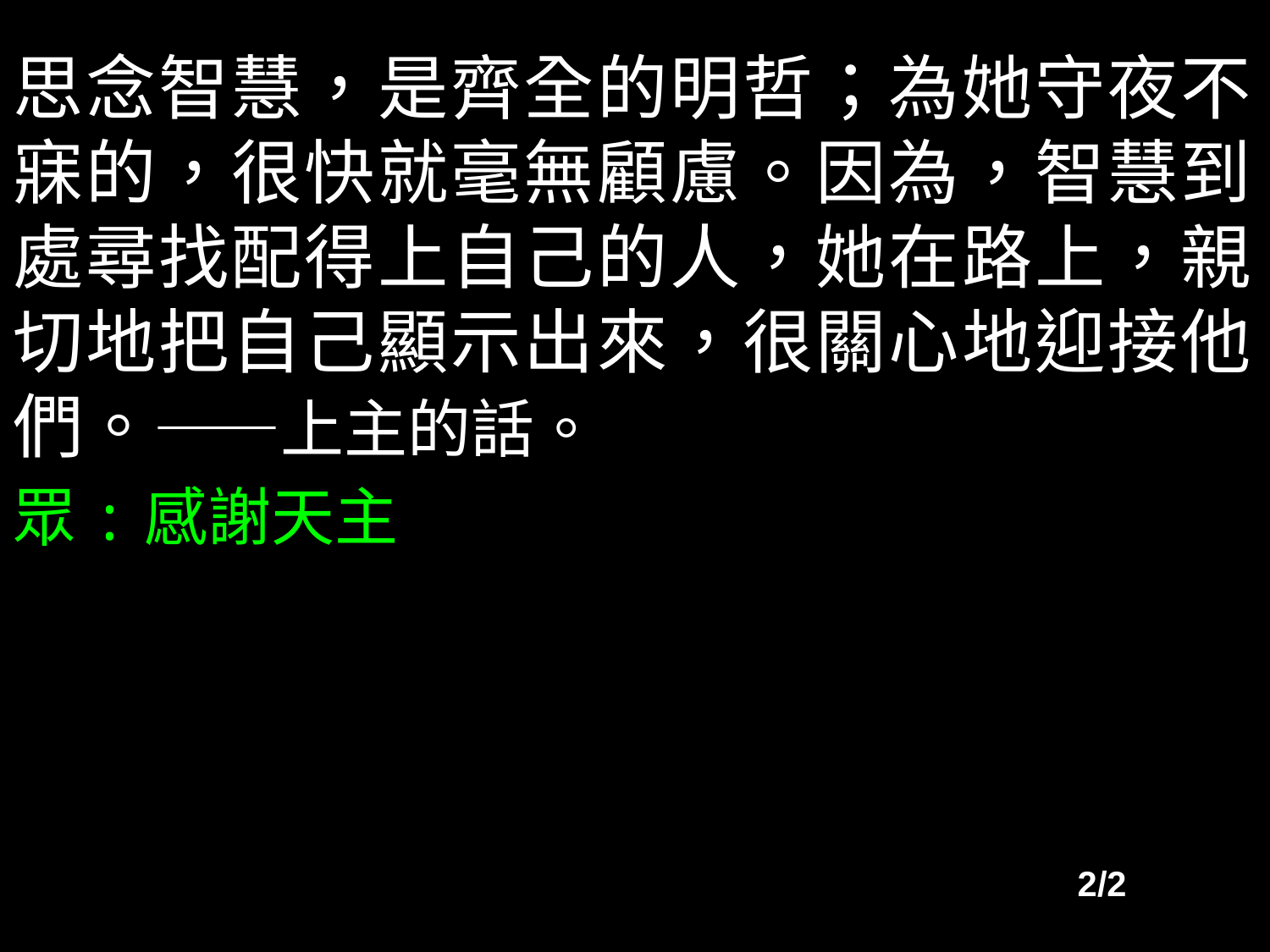

思念智慧，是齊全的明哲；為她守夜不寐的，很快就毫無顧慮。因為，智慧到處尋找配得上自己的人，她在路上，親切地把自己顯示出來，很關心地迎接他們。——上主的話。
眾:感謝天主

2/2